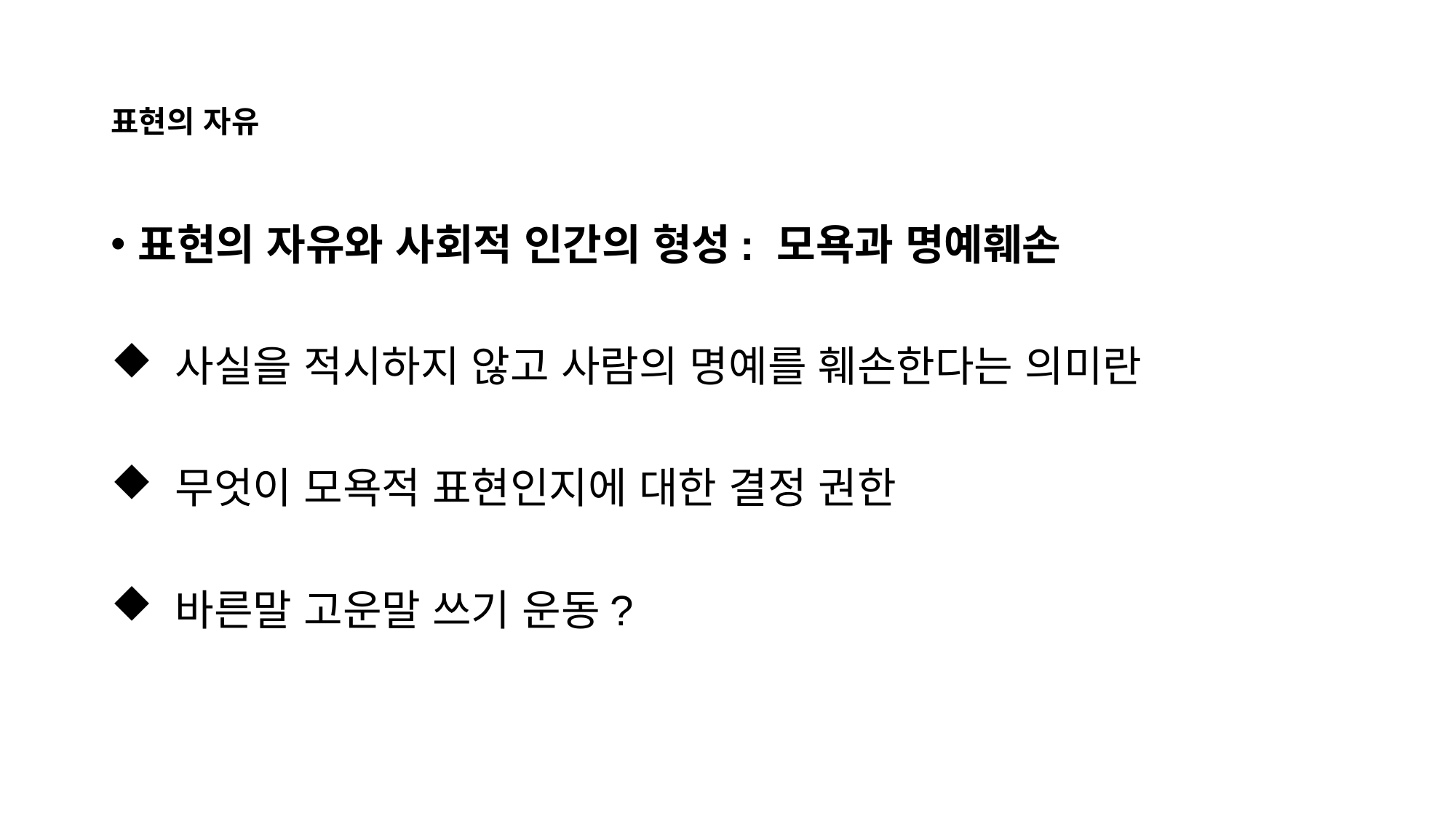

# 표현의 자유
표현의 자유와 사회적 인간의 형성: 모욕과 명예훼손

 사실을 적시하지 않고 사람의 명예를 훼손한다는 의미란

 무엇이 모욕적 표현인지에 대한 결정 권한

 바른말 고운말 쓰기 운동?